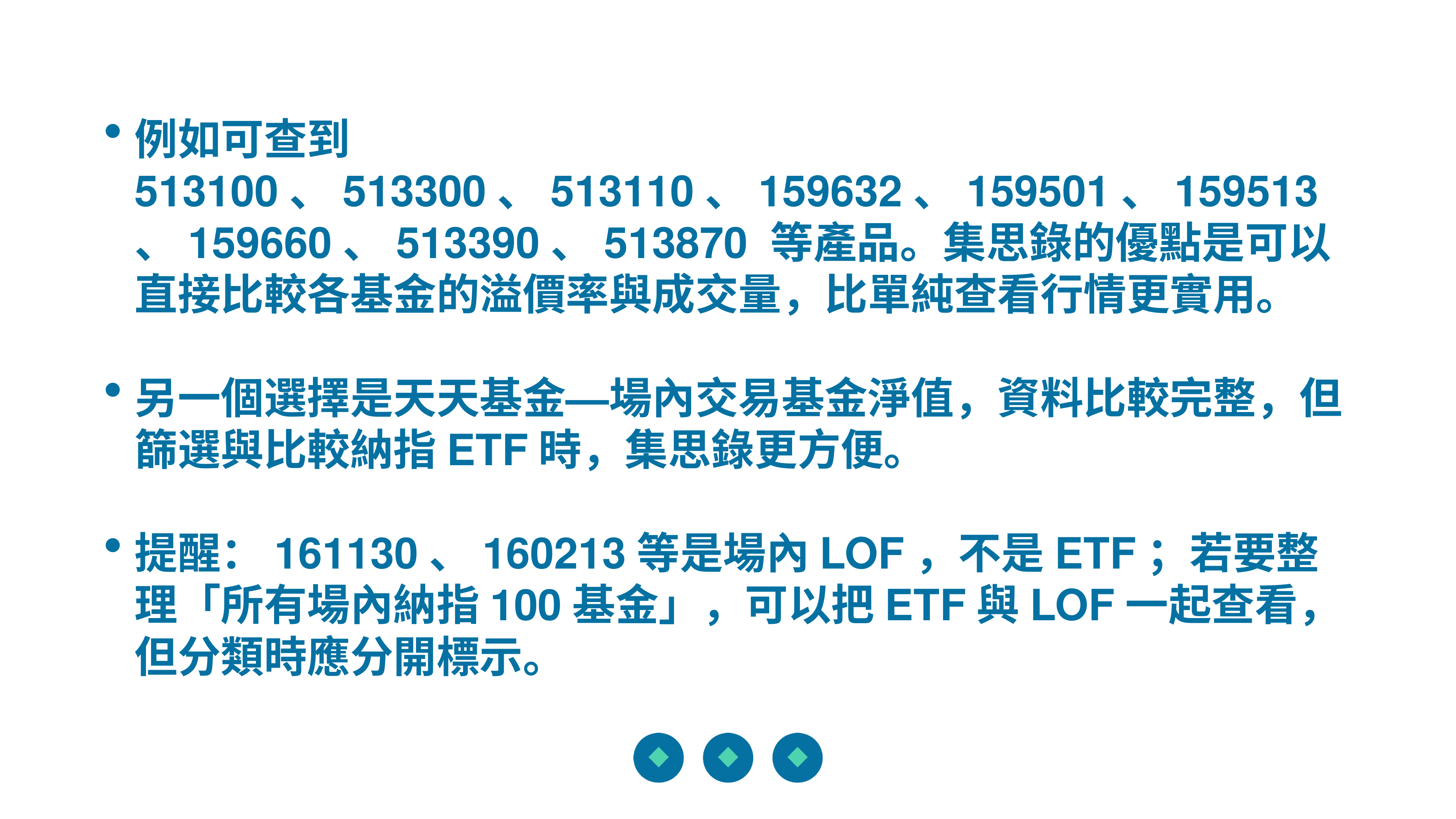

例如可查到 513100、513300、513110、159632、159501、159513、159660、513390、513870 等產品。集思錄的優點是可以直接比較各基金的溢價率與成交量，比單純查看行情更實用。

另一個選擇是天天基金—場內交易基金淨值，資料比較完整，但篩選與比較納指ETF時，集思錄更方便。

提醒：161130、160213等是場內LOF，不是ETF；若要整理「所有場內納指100基金」，可以把ETF與LOF一起查看，但分類時應分開標示。